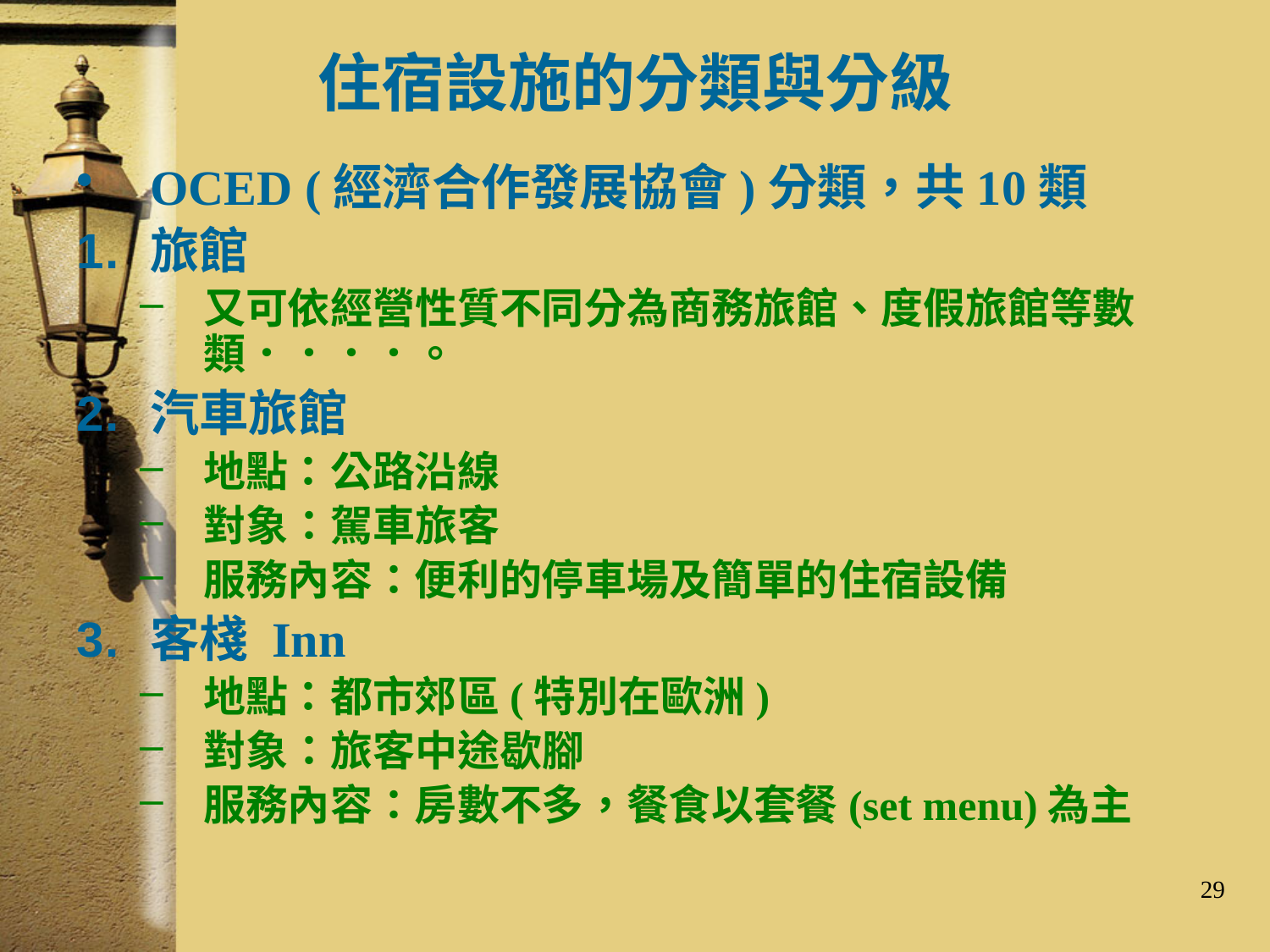

# 住宿設施的分類與分級
OCED (經濟合作發展協會)分類，共10類
旅館
又可依經營性質不同分為商務旅館、度假旅館等數類．．．．。
汽車旅館
地點：公路沿線
對象：駕車旅客
服務內容：便利的停車場及簡單的住宿設備
客棧 Inn
地點：都市郊區(特別在歐洲)
對象：旅客中途歇腳
服務內容：房數不多，餐食以套餐(set menu)為主
29